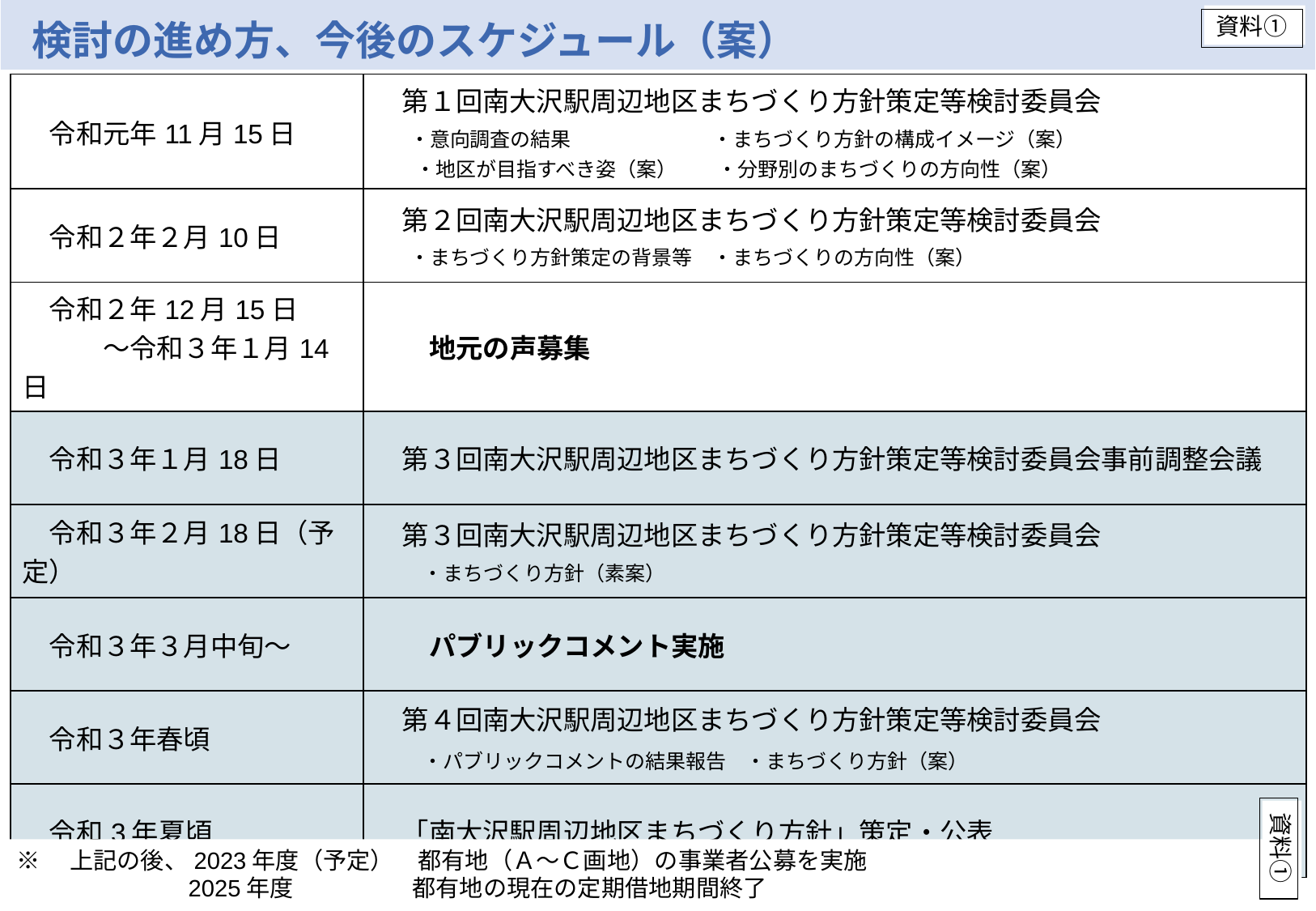

# 検討の進め方、今後のスケジュール（案）
資料①

| 令和元年11月15日 | 第１回南大沢駅周辺地区まちづくり方針策定等検討委員会 　 ・意向調査の結果　　　　　　　・まちづくり方針の構成イメージ（案） 　　・地区が目指すべき姿（案）　　・分野別のまちづくりの方向性（案） |
| --- | --- |
| 令和２年２月10日 | 第２回南大沢駅周辺地区まちづくり方針策定等検討委員会 　 ・まちづくり方針策定の背景等　・まちづくりの方向性（案） |
| 令和２年12月15日 　　　～令和３年１月14日 | 地元の声募集 |
| 令和３年１月18日 | 第３回南大沢駅周辺地区まちづくり方針策定等検討委員会事前調整会議 |
| 令和３年２月18日（予定） | 第３回南大沢駅周辺地区まちづくり方針策定等検討委員会 　　・まちづくり方針（素案） |
| 令和３年３月中旬～ | パブリックコメント実施 |
| 令和３年春頃 | 第４回南大沢駅周辺地区まちづくり方針策定等検討委員会 　　・パブリックコメントの結果報告　・まちづくり方針（案） |
| 令和3年夏頃 | 「南大沢駅周辺地区まちづくり方針」策定・公表 |
資料①

※　上記の後、2023年度（予定）　都有地（Ａ～Ｃ画地）の事業者公募を実施
　　　　　　　2025年度　　　　　都有地の現在の定期借地期間終了